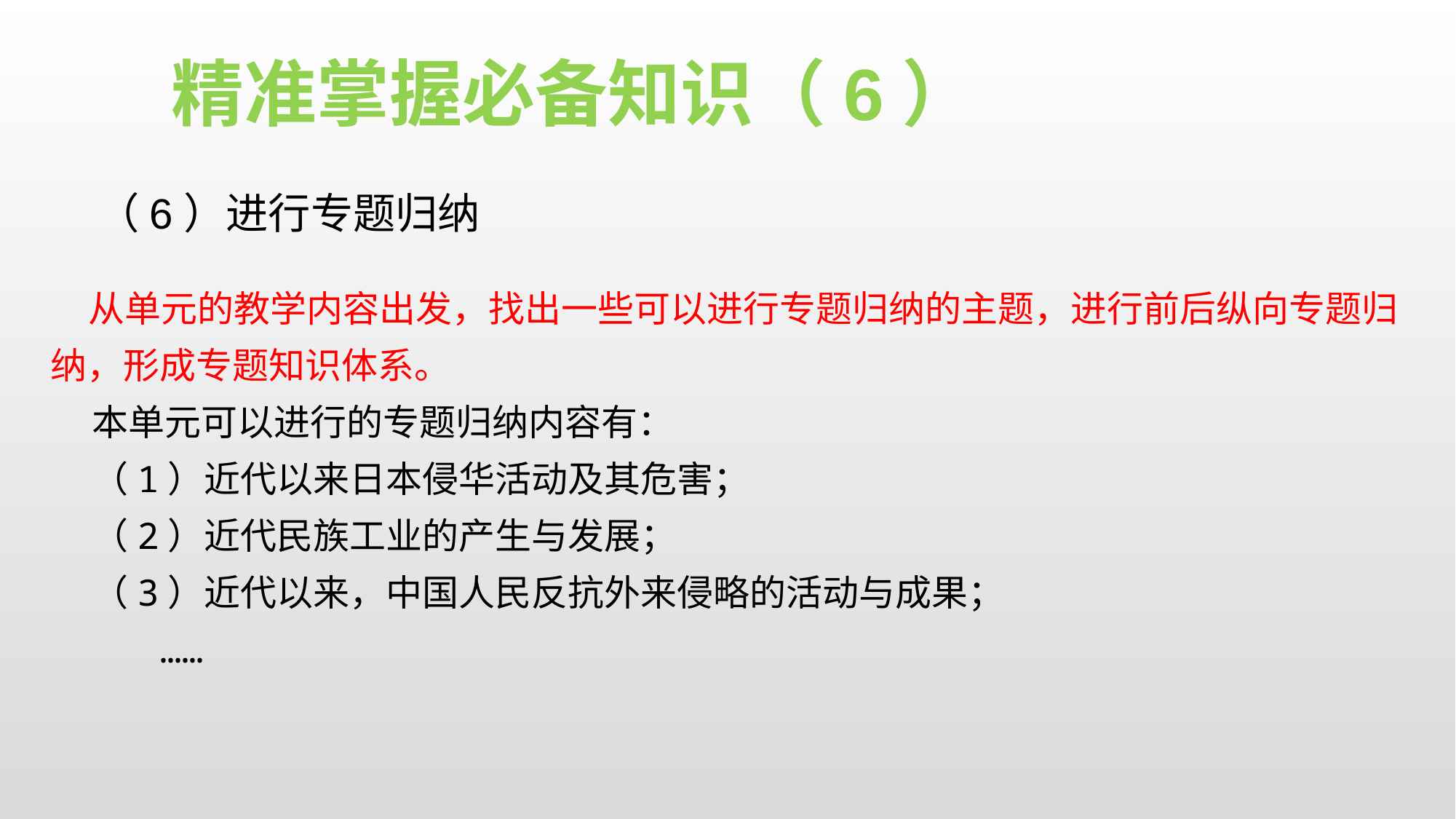

精准掌握必备知识（6）
（6）进行专题归纳
    从单元的教学内容出发，找出一些可以进行专题归纳的主题，进行前后纵向专题归纳，形成专题知识体系。
    本单元可以进行的专题归纳内容有：
    （1）近代以来日本侵华活动及其危害；
    （2）近代民族工业的产生与发展；
    （3）近代以来，中国人民反抗外来侵略的活动与成果；
     ……